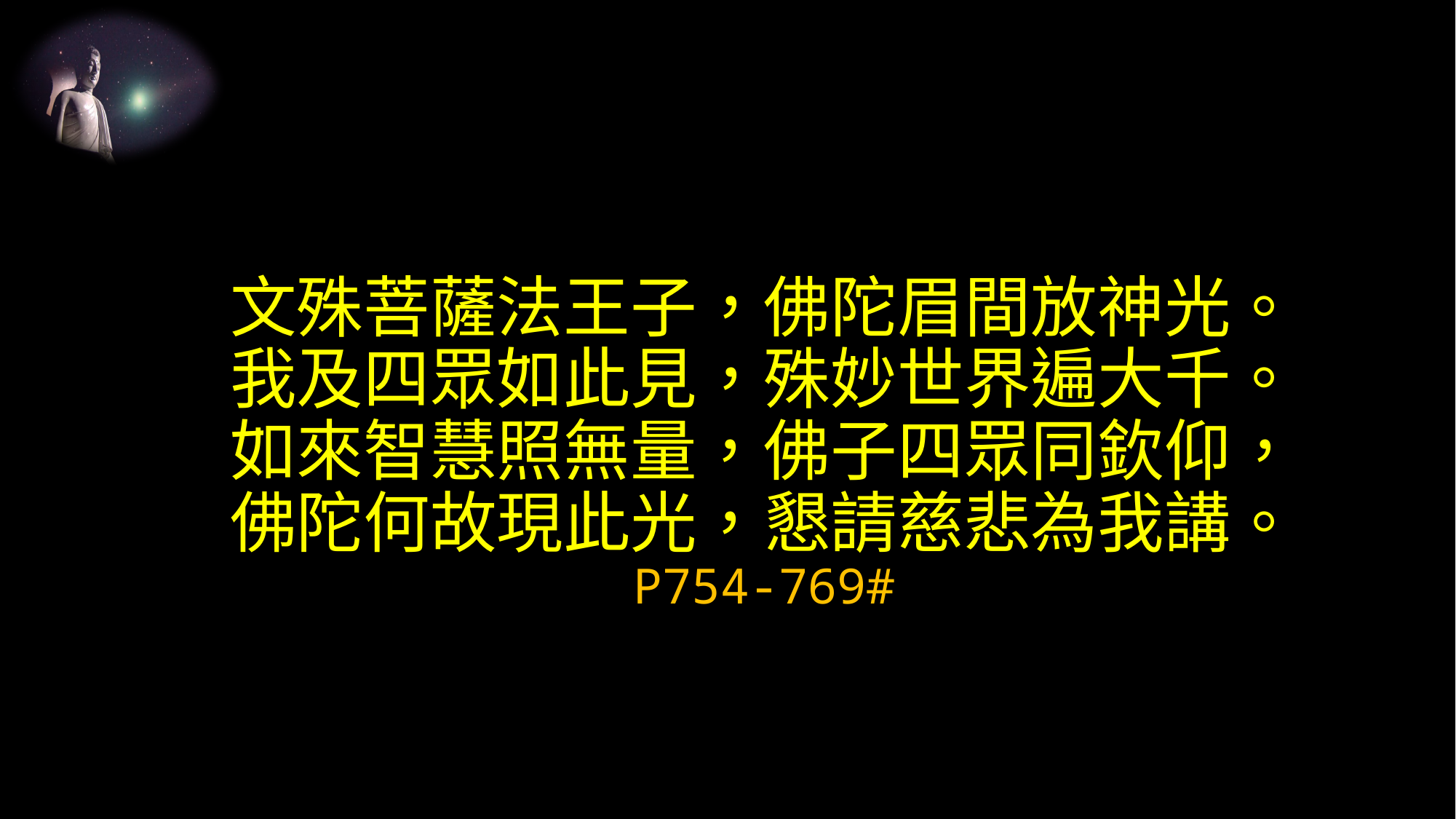

# 文殊菩薩法王子，佛陀眉間放神光。 我及四眾如此見，殊妙世界遍大千。 如來智慧照無量，佛子四眾同欽仰， 佛陀何故現此光，懇請慈悲為我講。 P754-769#